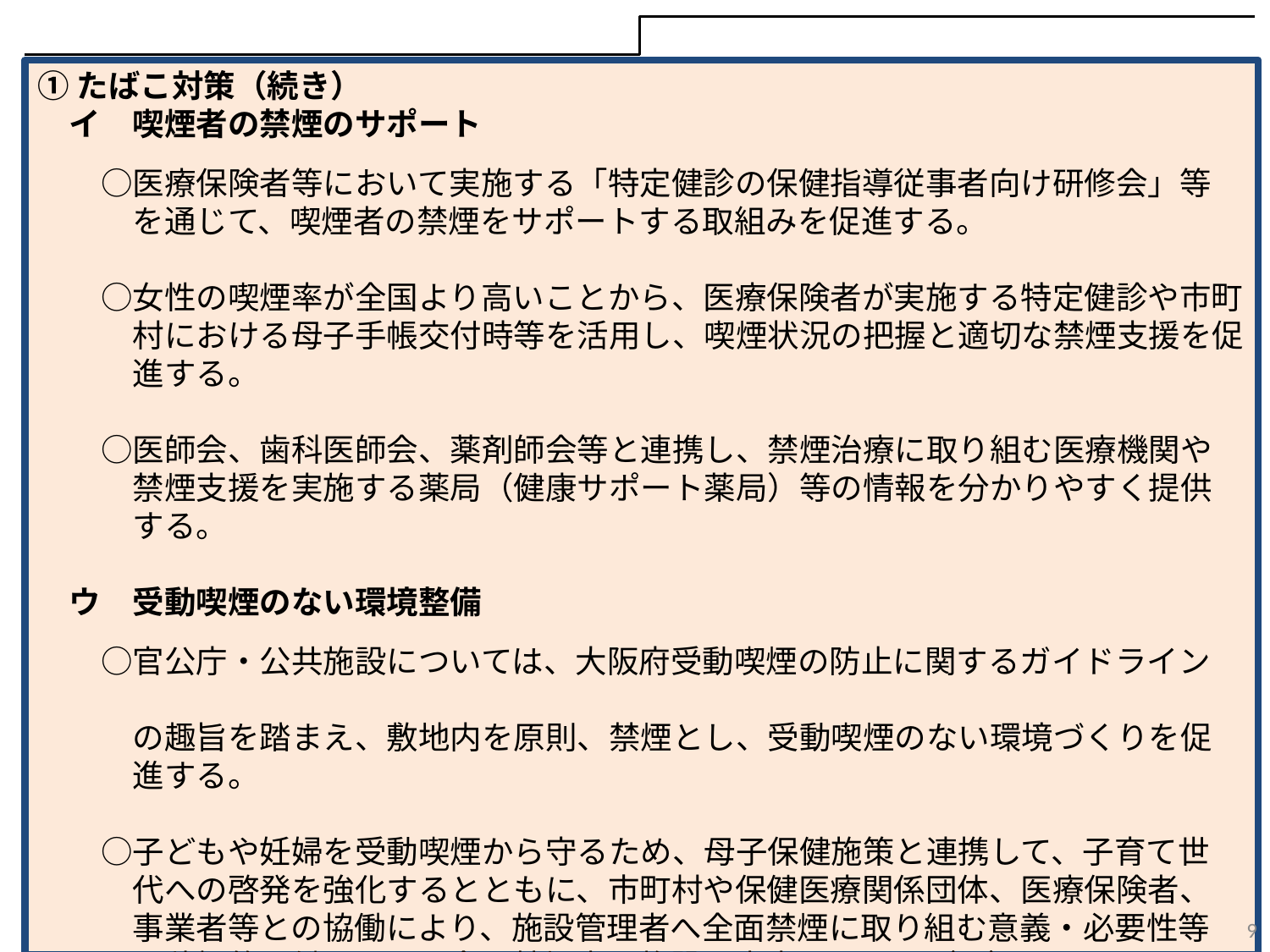

①たばこ対策（続き）
　イ　喫煙者の禁煙のサポート

　　○医療保険者等において実施する「特定健診の保健指導従事者向け研修会」等
　　　を通じて、喫煙者の禁煙をサポートする取組みを促進する。

　　○女性の喫煙率が全国より高いことから、医療保険者が実施する特定健診や市町
　　　村における母子手帳交付時等を活用し、喫煙状況の把握と適切な禁煙支援を促
　　　進する。

　　○医師会、歯科医師会、薬剤師会等と連携し、禁煙治療に取り組む医療機関や
　　　禁煙支援を実施する薬局（健康サポート薬局）等の情報を分かりやすく提供
　　　する。

　ウ　受動喫煙のない環境整備

　　○官公庁・公共施設については、大阪府受動喫煙の防止に関するガイドライン
　　　の趣旨を踏まえ、敷地内を原則、禁煙とし、受動喫煙のない環境づくりを促
　　　進する。

　　○子どもや妊婦を受動喫煙から守るため、母子保健施策と連携して、子育て世
　　　代への啓発を強化するとともに、市町村や保健医療関係団体、医療保険者、
　　　事業者等との協働により、施設管理者へ全面禁煙に取り組む意義・必要性等
　　　を積極的に働きかけ、全面禁煙宣言施設の充実を図る。（Ｐ）

9